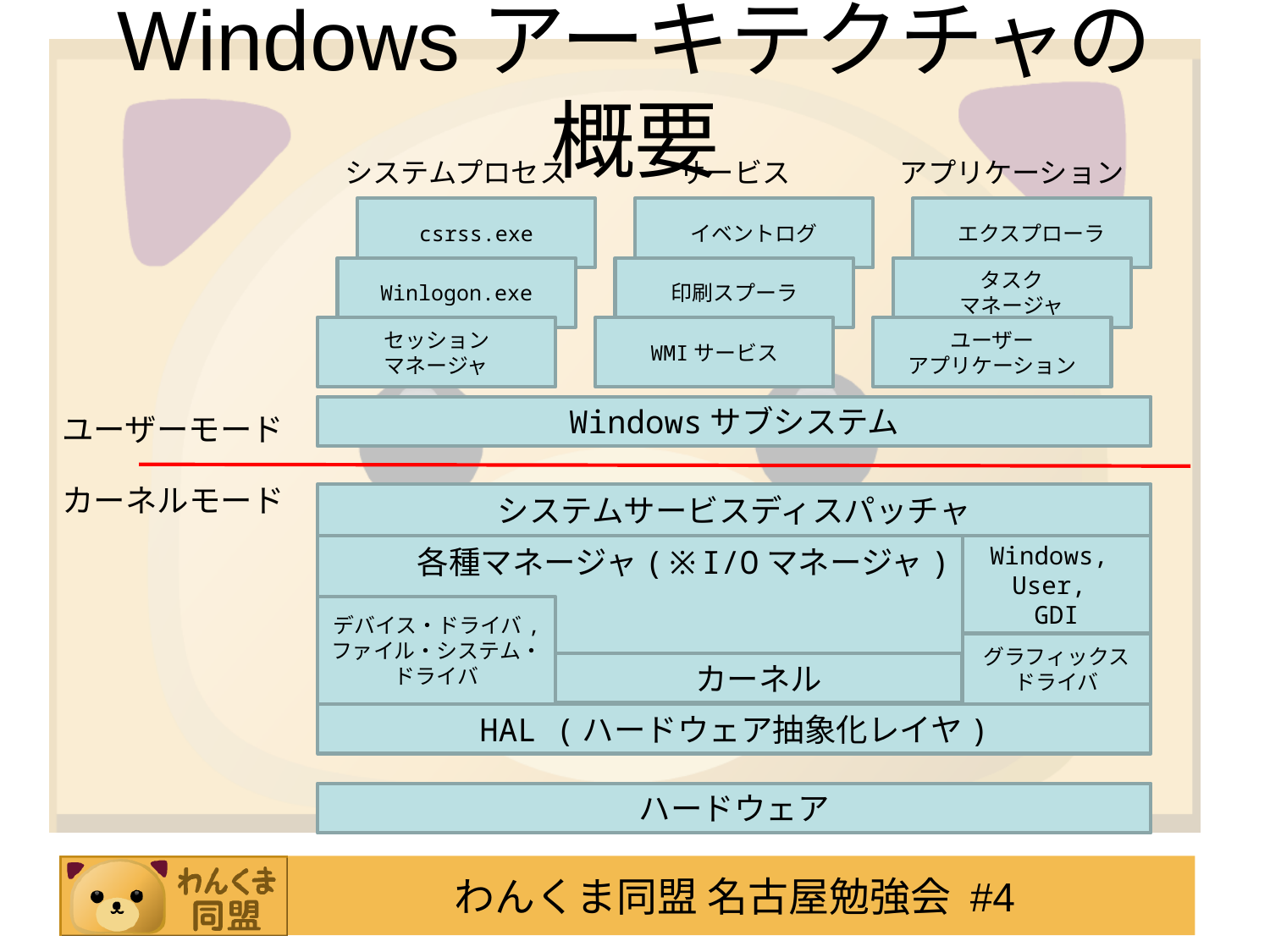

# Windowsアーキテクチャの概要
システムプロセス
サービス
アプリケーション
csrss.exe
イベントログ
エクスプローラ
Winlogon.exe
印刷スプーラ
タスク
マネージャ
セッション
マネージャ
WMIサービス
ユーザー
アプリケーション
Windowsサブシステム
ユーザーモード
カーネルモード
システムサービスディスパッチャ
各種マネージャ(※I/Oマネージャ)
Windows,
User,
GDI
デバイス・ドライバ,
ファイル・システム・ドライバ
グラフィックス
ドライバ
カーネル
HAL (ハードウェア抽象化レイヤ)
ハードウェア